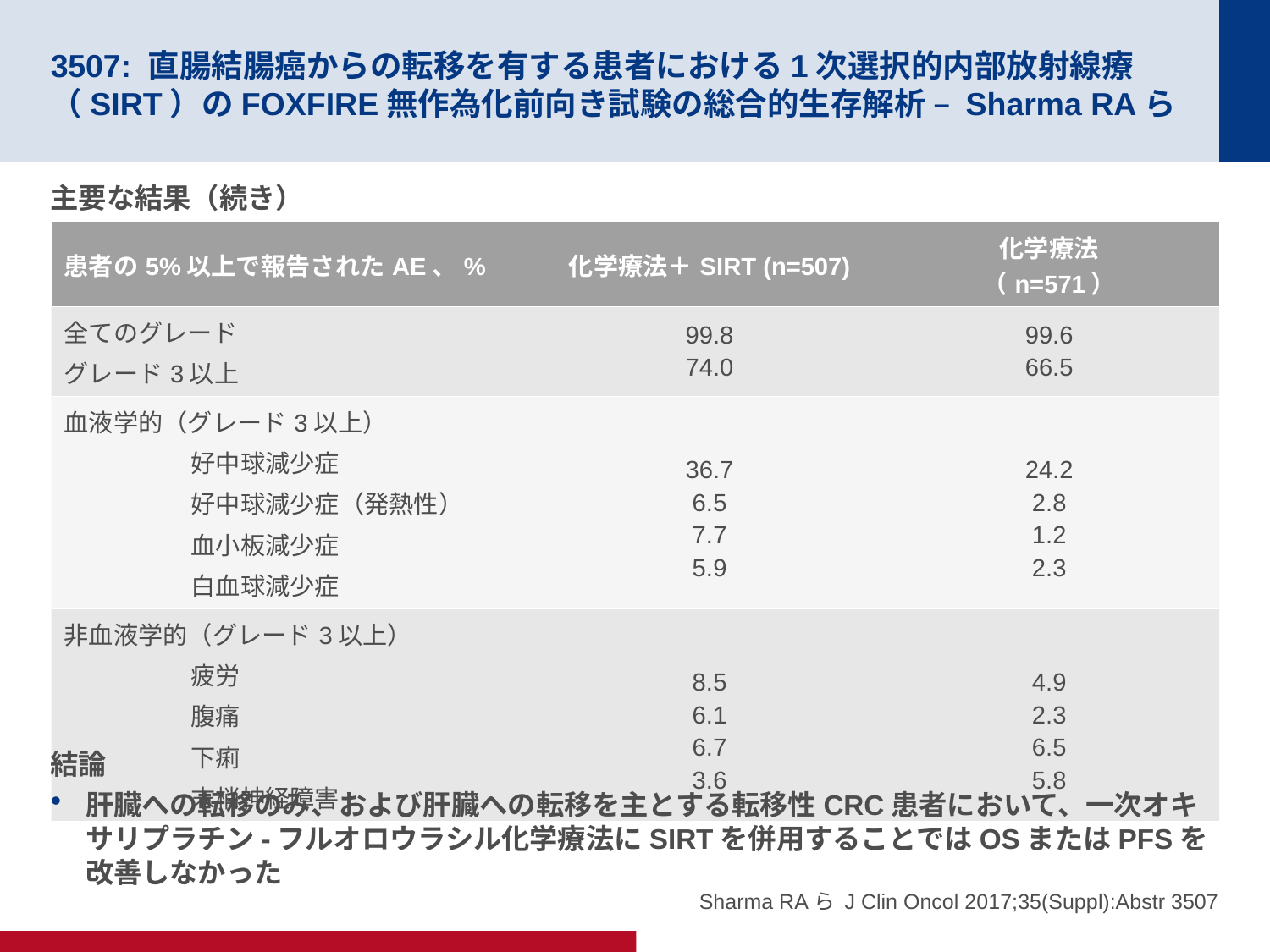

# 3507: 直腸結腸癌からの転移を有する患者における1次選択的内部放射線療（SIRT）のFOXFIRE無作為化前向き試験の総合的生存解析 – Sharma RAら
主要な結果（続き）
| 患者の5%以上で報告されたAE、% | 化学療法＋SIRT (n=507) | 化学療法 （n=571） |
| --- | --- | --- |
| 全てのグレード グレード3以上 | 99.8 74.0 | 99.6 66.5 |
| 血液学的（グレード3以上） 好中球減少症 好中球減少症（発熱性） 血小板減少症 白血球減少症 | 36.7 6.5 7.7 5.9 | 24.2 2.8 1.2 2.3 |
| 非血液学的（グレード3以上） 疲労 腹痛 下痢 末梢神経障害 | 8.5 6.1 6.7 3.6 | 4.9 2.3 6.5 5.8 |
結論
肝臓への転移のみ、および肝臓への転移を主とする転移性CRC患者において、一次オキサリプラチン-フルオロウラシル化学療法にSIRTを併用することではOSまたはPFSを改善しなかった
Sharma RAら J Clin Oncol 2017;35(Suppl):Abstr 3507